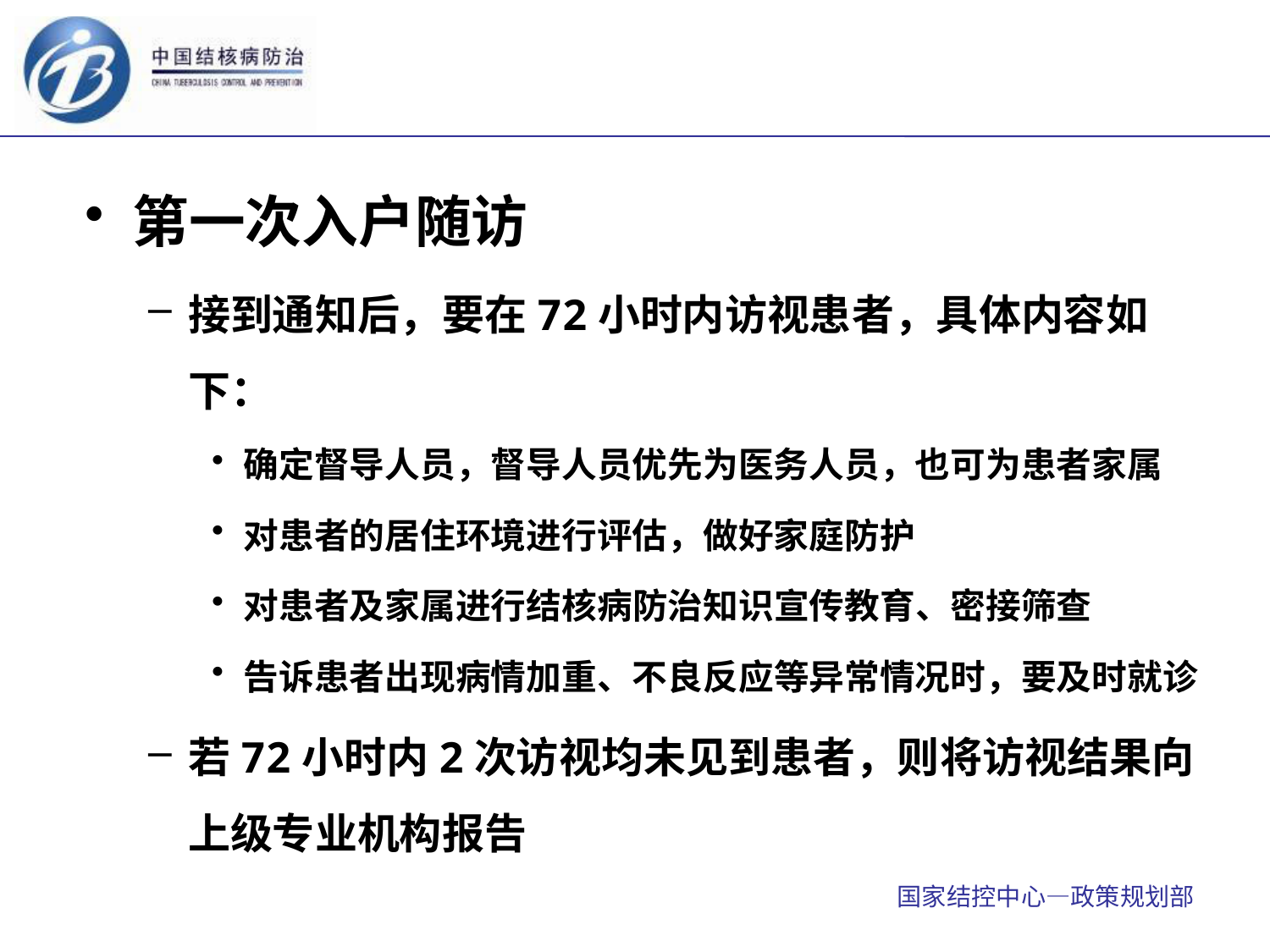

第一次入户随访
接到通知后，要在72小时内访视患者，具体内容如下：
确定督导人员，督导人员优先为医务人员，也可为患者家属
对患者的居住环境进行评估，做好家庭防护
对患者及家属进行结核病防治知识宣传教育、密接筛查
告诉患者出现病情加重、不良反应等异常情况时，要及时就诊
若72小时内2次访视均未见到患者，则将访视结果向上级专业机构报告